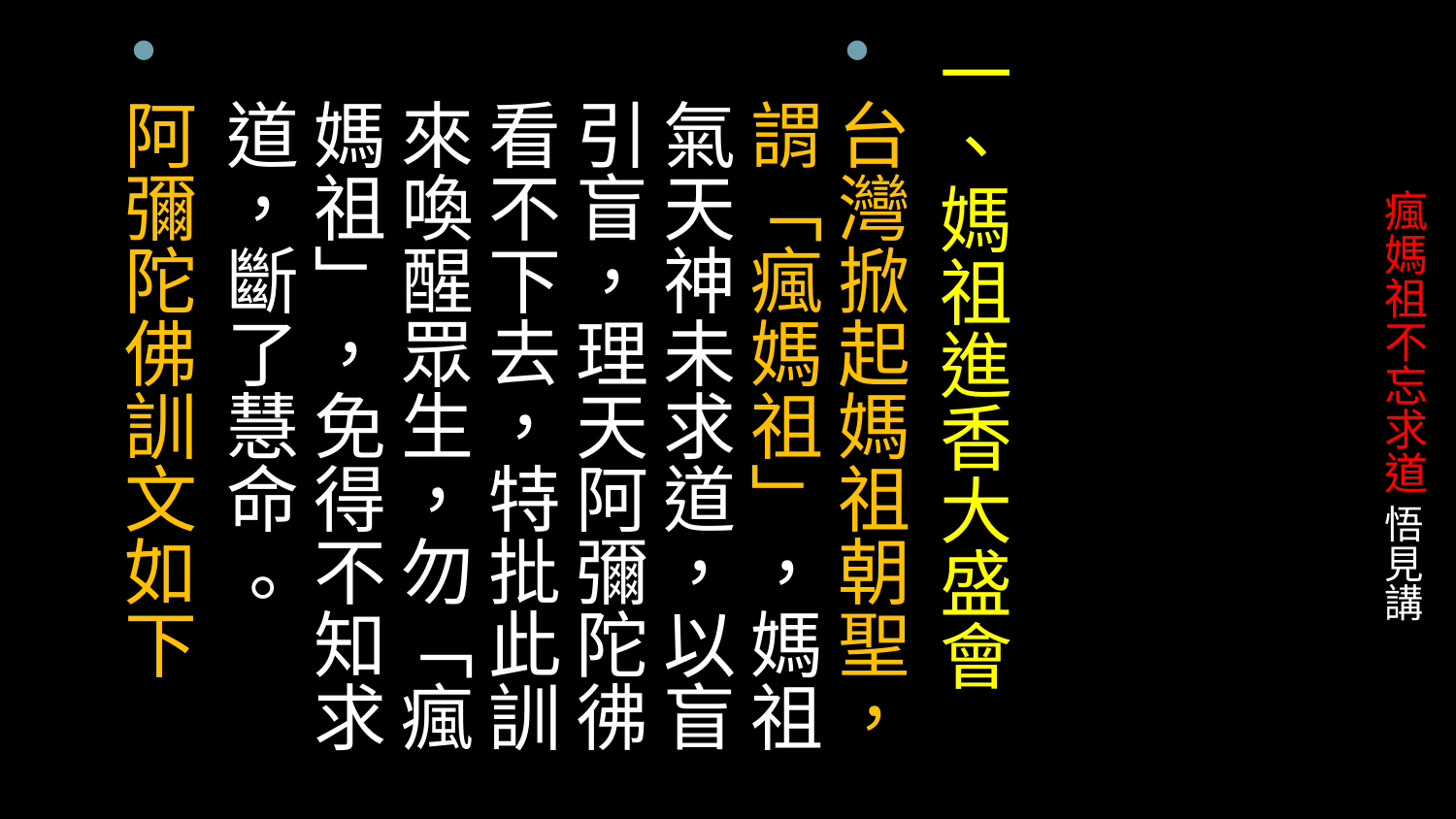

一、媽祖進香大盛會
台灣掀起媽祖朝聖，謂「瘋媽祖」，媽祖氣天神未求道，以盲引盲，理天阿彌陀彿看不下去，特批此訓來喚醒眾生，勿「瘋媽祖」，免得不知求道，斷了慧命 。
阿彌陀佛訓文如下

# 瘋媽祖不忘求道 悟見講